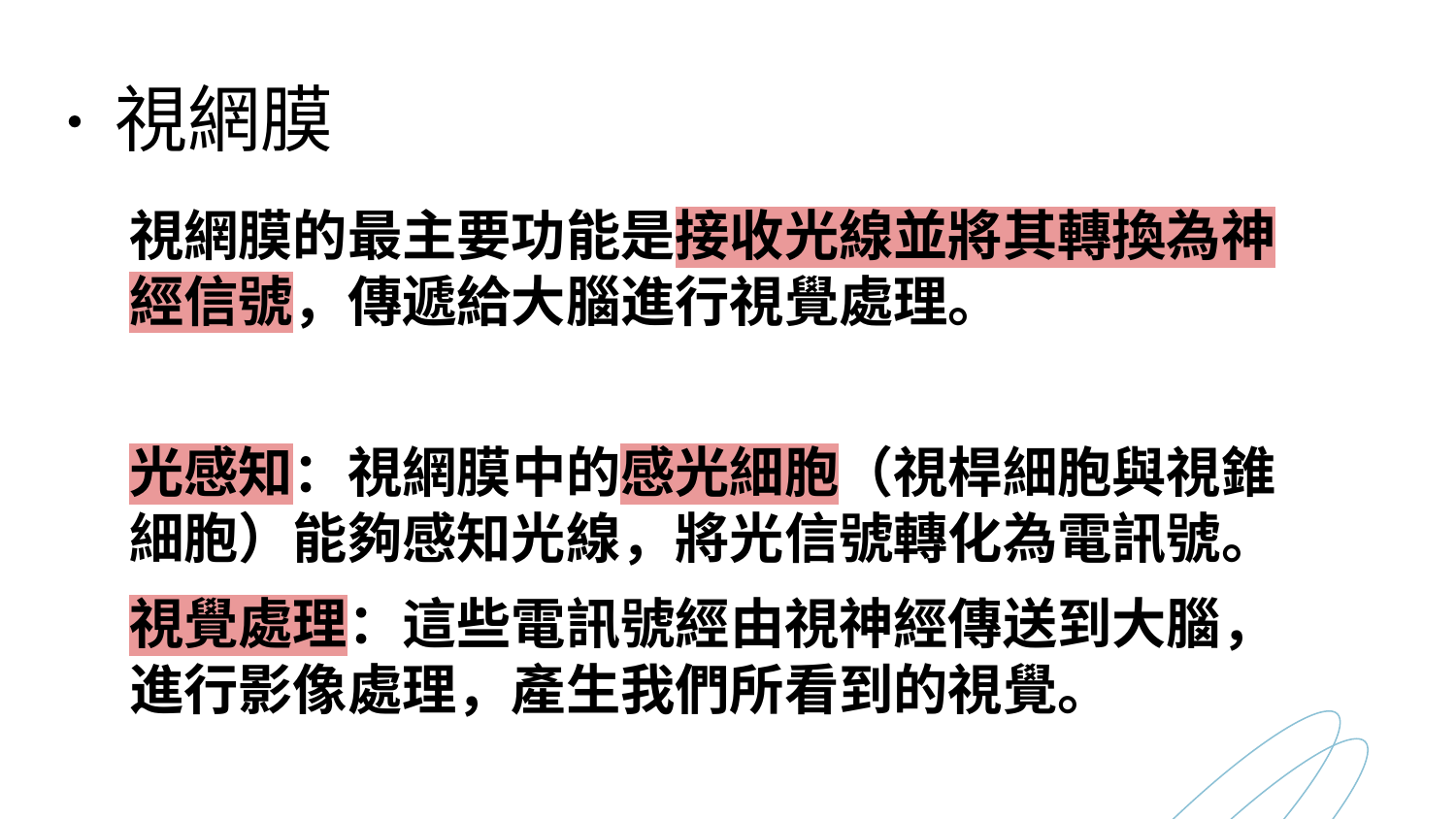

# 視網膜
視網膜的最主要功能是接收光線並將其轉換為神經信號，傳遞給大腦進行視覺處理。

光感知：視網膜中的感光細胞（視桿細胞與視錐細胞）能夠感知光線，將光信號轉化為電訊號。
視覺處理：這些電訊號經由視神經傳送到大腦，進行影像處理，產生我們所看到的視覺。